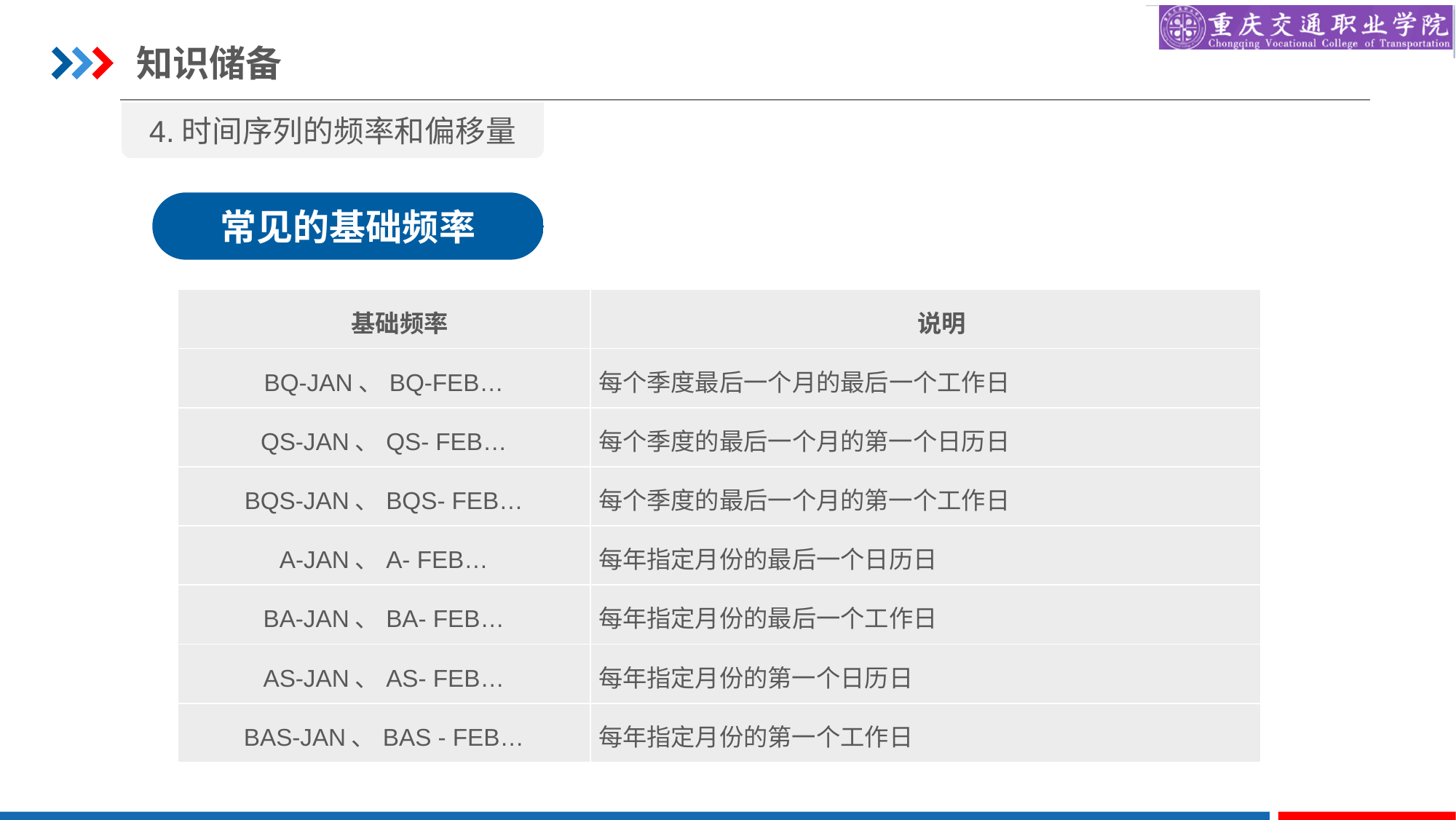

知识储备

4.时间序列的频率和偏移量
常见的基础频率
| 基础频率 | 说明 |
| --- | --- |
| BQ-JAN、BQ-FEB… | 每个季度最后一个月的最后一个工作日 |
| QS-JAN、QS- FEB… | 每个季度的最后一个月的第一个日历日 |
| BQS-JAN、BQS- FEB… | 每个季度的最后一个月的第一个工作日 |
| A-JAN、A- FEB… | 每年指定月份的最后一个日历日 |
| BA-JAN、BA- FEB… | 每年指定月份的最后一个工作日 |
| AS-JAN、AS- FEB… | 每年指定月份的第一个日历日 |
| BAS-JAN、BAS - FEB… | 每年指定月份的第一个工作日 |